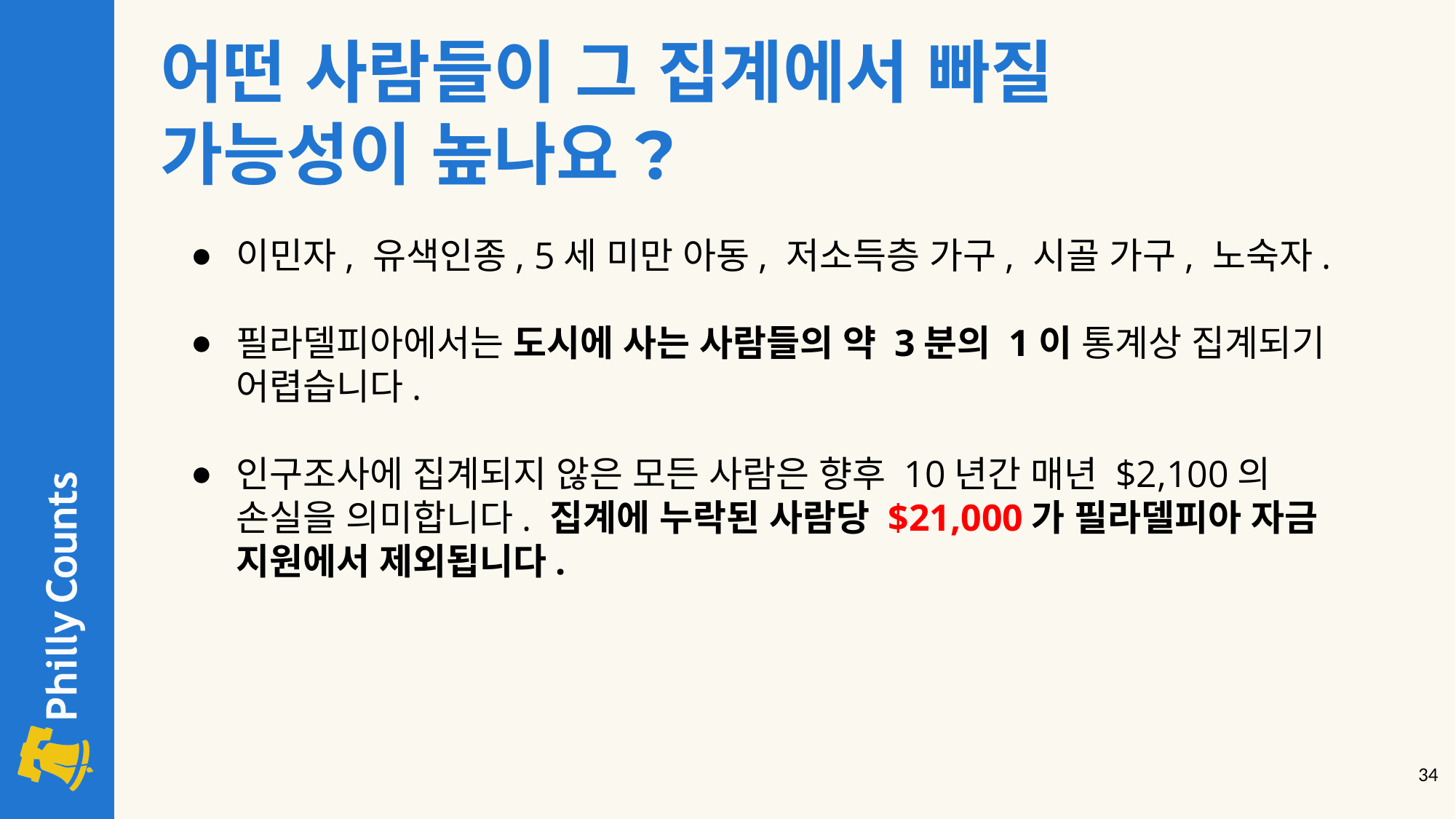

어떤 사람들이 그 집계에서 빠질
가능성이 높나요?
이민자, 유색인종, 5세 미만 아동, 저소득층 가구, 시골 가구, 노숙자.

필라델피아에서는 도시에 사는 사람들의 약 3분의 1이 통계상 집계되기 어렵습니다.

인구조사에 집계되지 않은 모든 사람은 향후 10년간 매년 $2,100의 손실을 의미합니다. 집계에 누락된 사람당 $21,000가 필라델피아 자금 지원에서 제외됩니다.
34